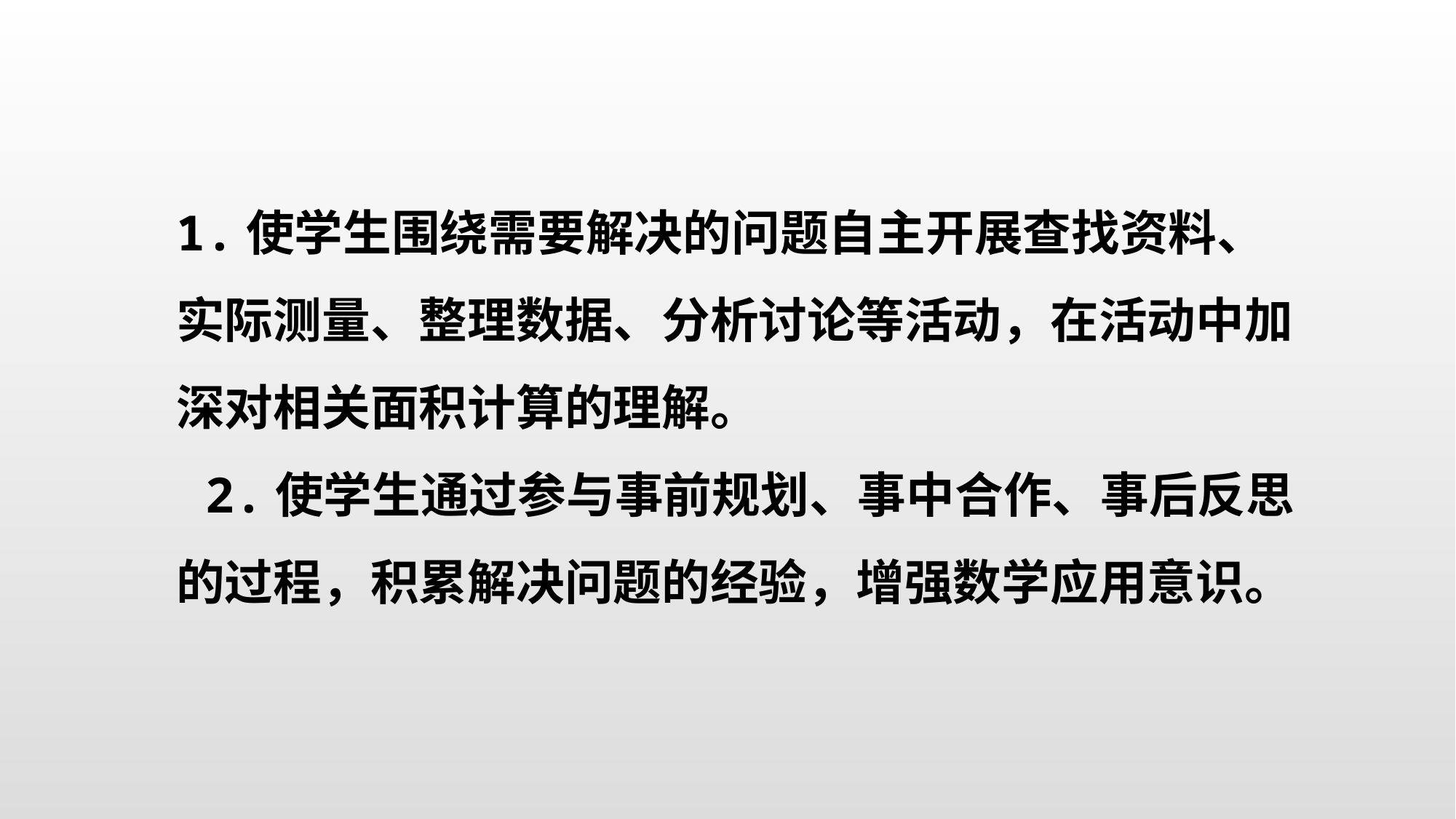

1.使学生围绕需要解决的问题自主开展查找资料、实际测量、整理数据、分析讨论等活动，在活动中加深对相关面积计算的理解。
 2.使学生通过参与事前规划、事中合作、事后反思的过程，积累解决问题的经验，增强数学应用意识。